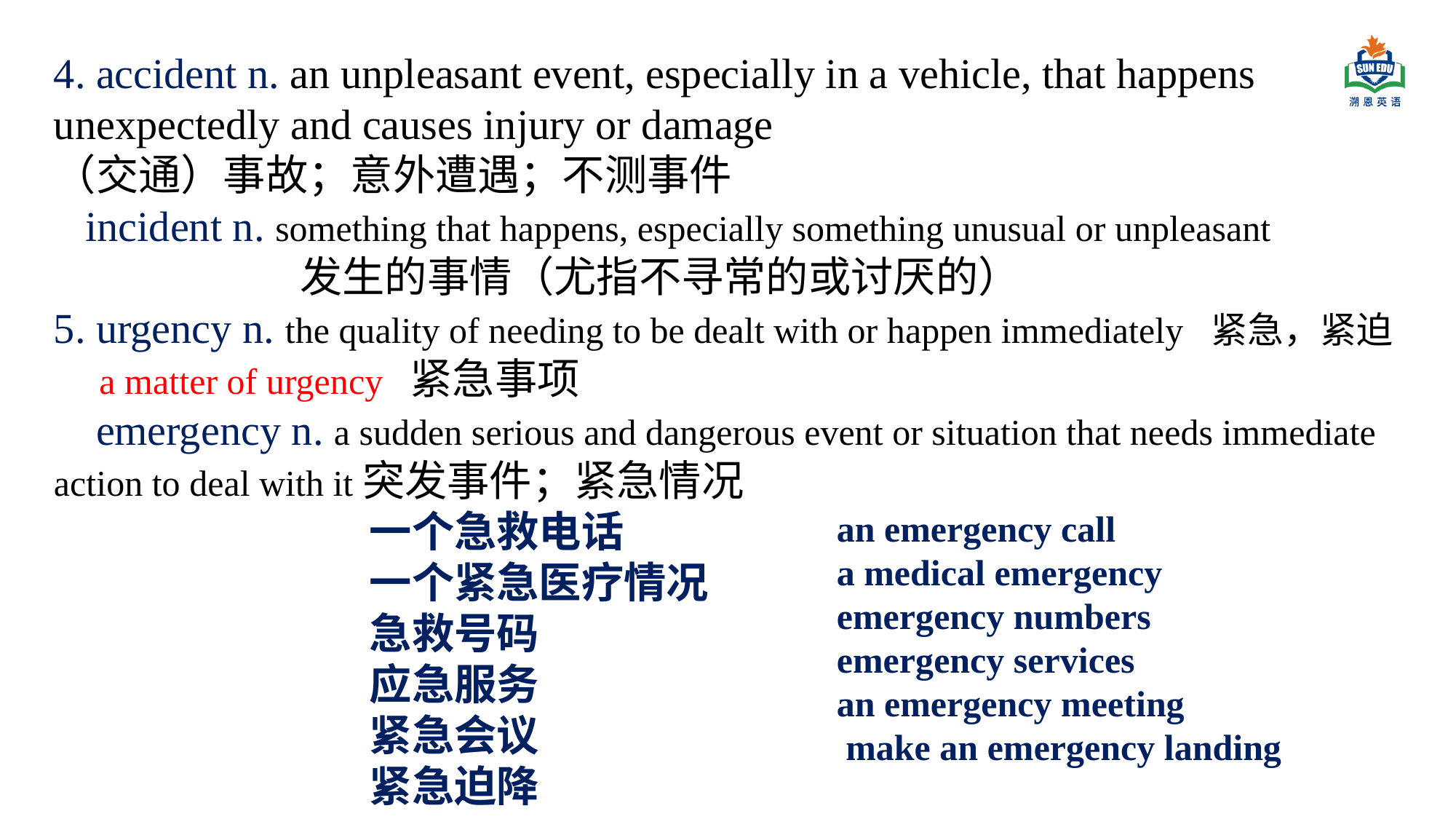

4. accident n. an unpleasant event, especially in a vehicle, that happens unexpectedly and causes injury or damage
（交通）事故；意外遭遇；不测事件
   incident n. something that happens, especially something unusual or unpleasant
                             发生的事情（尤指不寻常的或讨厌的）
5. urgency n. the quality of needing to be dealt with or happen immediately  紧急，紧迫
     a matter of urgency  紧急事项
    emergency n. a sudden serious and dangerous event or situation that needs immediate action to deal with it突发事件；紧急情况
一个急救电话
一个紧急医疗情况
急救号码
应急服务
紧急会议
紧急迫降
an emergency call
a medical emergency
emergency numbers
emergency services
an emergency meeting
 make an emergency landing